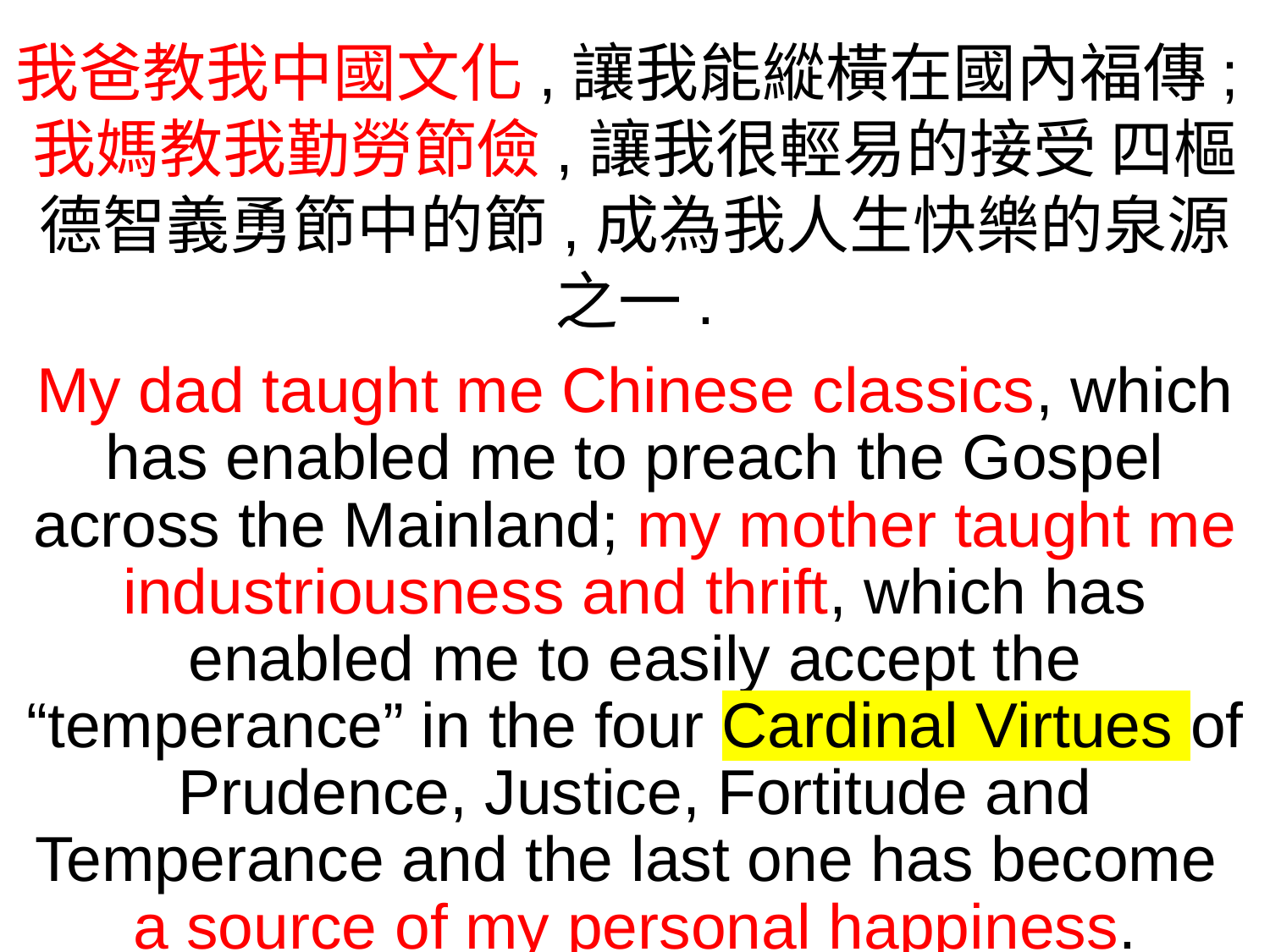

我爸教我中國文化,讓我能縱橫在國內福傳;我媽教我勤勞節儉,讓我很輕易的接受 四樞德智義勇節中的節,成為我人生快樂的泉源之一.
My dad taught me Chinese classics, which has enabled me to preach the Gospel across the Mainland; my mother taught me industriousness and thrift, which has enabled me to easily accept the “temperance” in the four Cardinal Virtues of Prudence, Justice, Fortitude and Temperance and the last one has become
a source of my personal happiness.